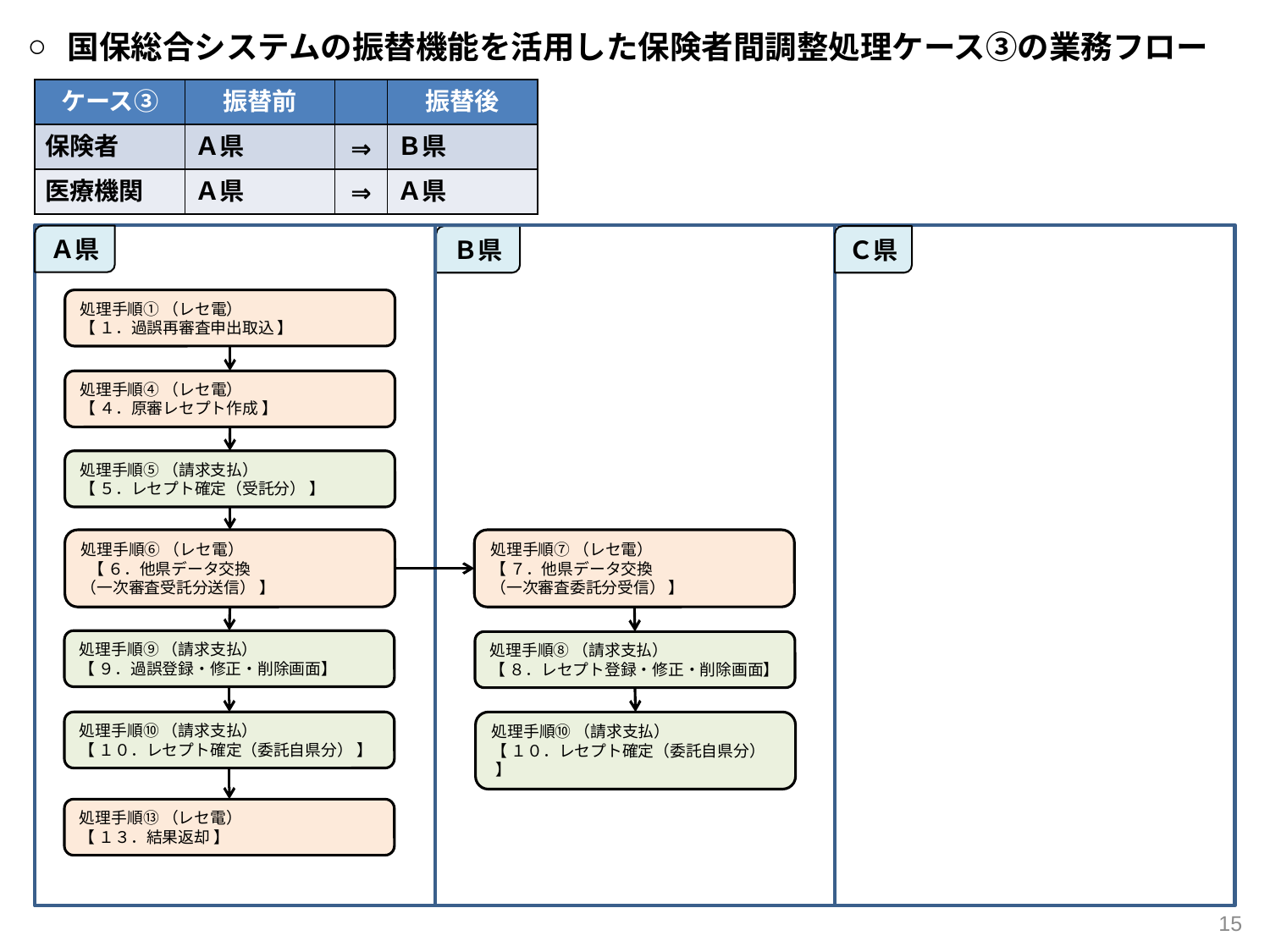

# 国保総合システムの振替機能を活用した保険者間調整処理ケース③の業務フロー
| ケース③ | 振替前 |  | 振替後 |
| --- | --- | --- | --- |
| 保険者 | Ａ県 | ⇒ | Ｂ県 |
| 医療機関 | Ａ県 | ⇒ | Ａ県 |

Ａ県
Ｃ県
Ｂ県
処理手順① （レセ電）
【 １．過誤再審査申出取込 】
処理手順④ （レセ電）
【 ４．原審レセプト作成 】
処理手順⑤ （請求支払）
【 ５．レセプト確定（受託分） 】
処理手順⑥ （レセ電）
 【 ６．他県データ交換
（一次審査受託分送信） 】
処理手順⑦ （レセ電）
【 ７．他県データ交換
（一次審査委託分受信） 】
処理手順⑨ （請求支払）
【 ９．過誤登録・修正・削除画面】
処理手順⑧ （請求支払）
【 ８．レセプト登録・修正・削除画面】
処理手順⑩ （請求支払）
【 １０．レセプト確定（委託自県分） 】
処理手順⑩ （請求支払）
【 １０．レセプト確定（委託自県分） 】
処理手順⑬ （レセ電）
【 １３．結果返却 】
15